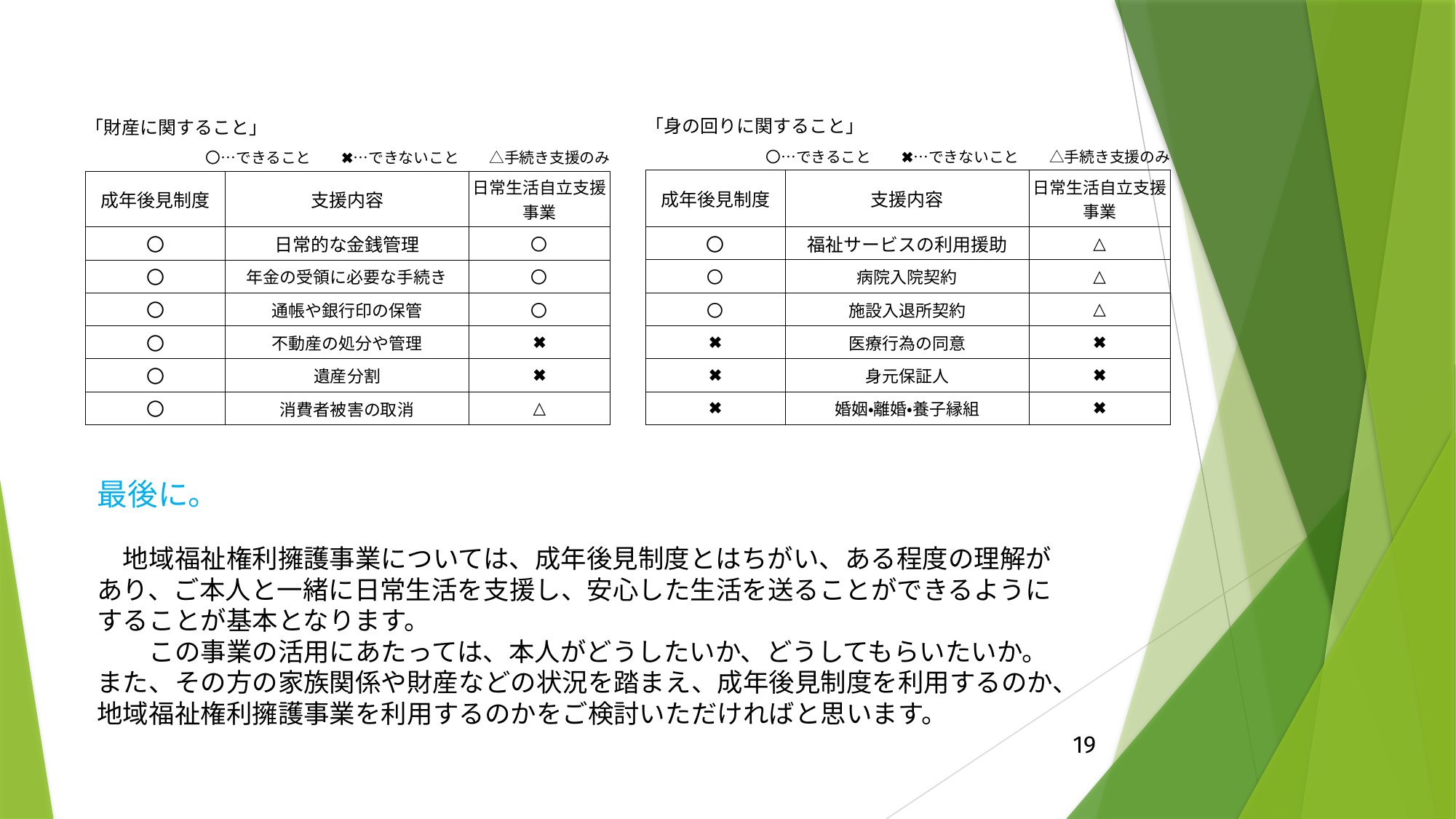

| 「身の回りに関すること」 |  |  |
| --- | --- | --- |
| 〇…できること　　✖…できないこと　　△手続き支援のみ |  |  |
| 成年後見制度 | 支援内容 | 日常生活自立支援事業 |
| 〇 | 福祉サービスの利用援助 | △ |
| 〇 | 病院入院契約 | △ |
| 〇 | 施設入退所契約 | △ |
| ✖ | 医療行為の同意 | ✖ |
| ✖ | 身元保証人 | ✖ |
| ✖ | 婚姻・離婚・養子縁組 | ✖ |
| 「財産に関すること」 |  |  |
| --- | --- | --- |
| 〇…できること　　✖…できないこと　　△手続き支援のみ |  |  |
| 成年後見制度 | 支援内容 | 日常生活自立支援事業 |
| 〇 | 日常的な金銭管理 | 〇 |
| 〇 | 年金の受領に必要な手続き | 〇 |
| 〇 | 通帳や銀行印の保管 | 〇 |
| 〇 | 不動産の処分や管理 | ✖ |
| 〇 | 遺産分割 | ✖ |
| 〇 | 消費者被害の取消 | △ |
最後に。

　地域福祉権利擁護事業については、成年後見制度とはちがい、ある程度の理解があり、ご本人と一緒に日常生活を支援し、安心した生活を送ることができるようにすることが基本となります。
　　この事業の活用にあたっては、本人がどうしたいか、どうしてもらいたいか。
また、その方の家族関係や財産などの状況を踏まえ、成年後見制度を利用するのか、地域福祉権利擁護事業を利用するのかをご検討いただければと思います。
19